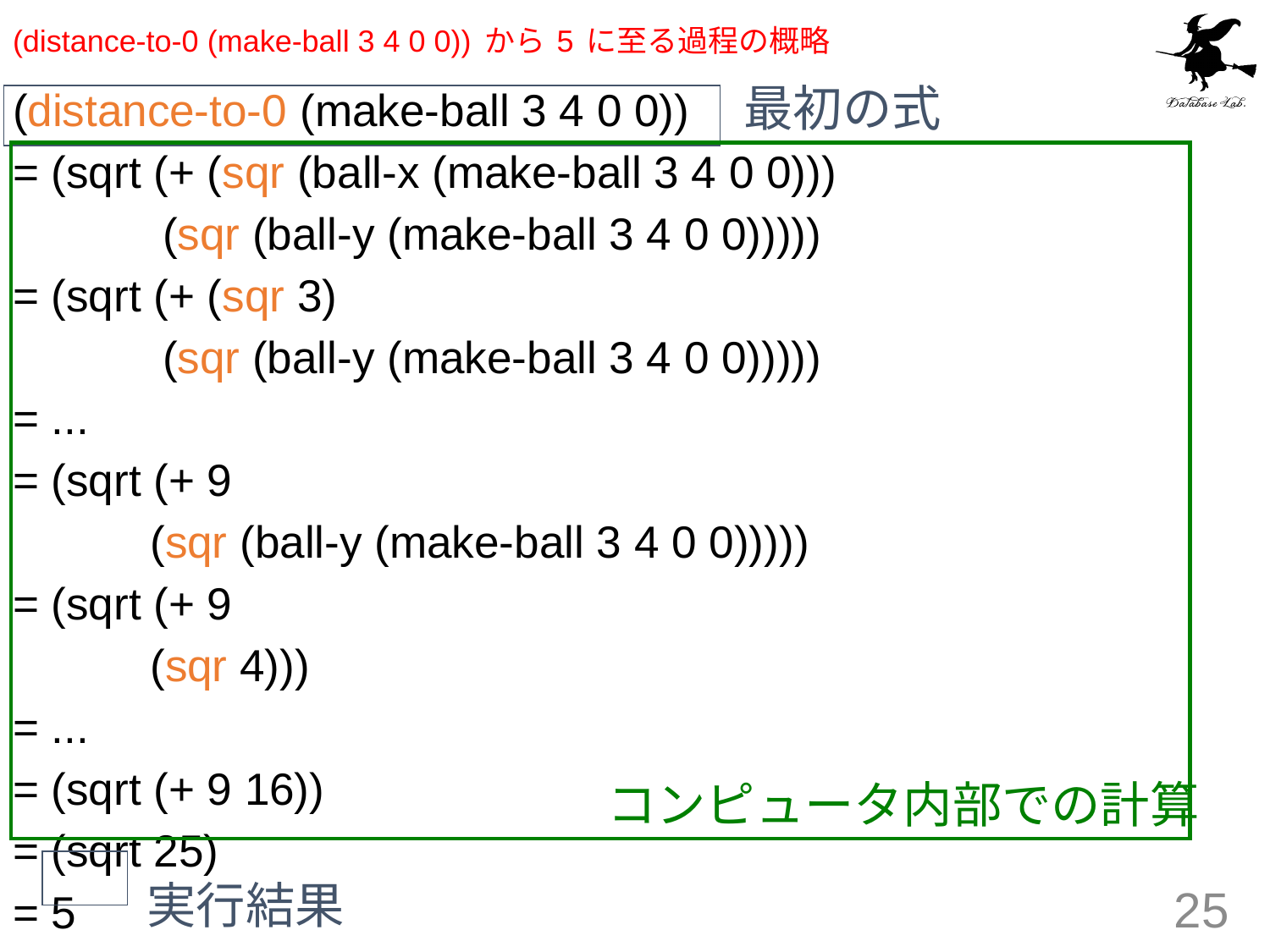

# (distance-to-0 (make-ball 3 4 0 0)) から 5 に至る過程の概略
最初の式
(distance-to-0 (make-ball 3 4 0 0))
= (sqrt (+ (sqr (ball-x (make-ball 3 4 0 0)))
            (sqr (ball-y (make-ball 3 4 0 0)))))
= (sqrt (+ (sqr 3)
            (sqr (ball-y (make-ball 3 4 0 0)))))
= ...
= (sqrt (+ 9
           (sqr (ball-y (make-ball 3 4 0 0)))))
= (sqrt (+ 9
           (sqr 4)))
= ...
= (sqrt (+ 9 16))
= (sqrt 25)
= 5

コンピュータ内部での計算

実行結果
25